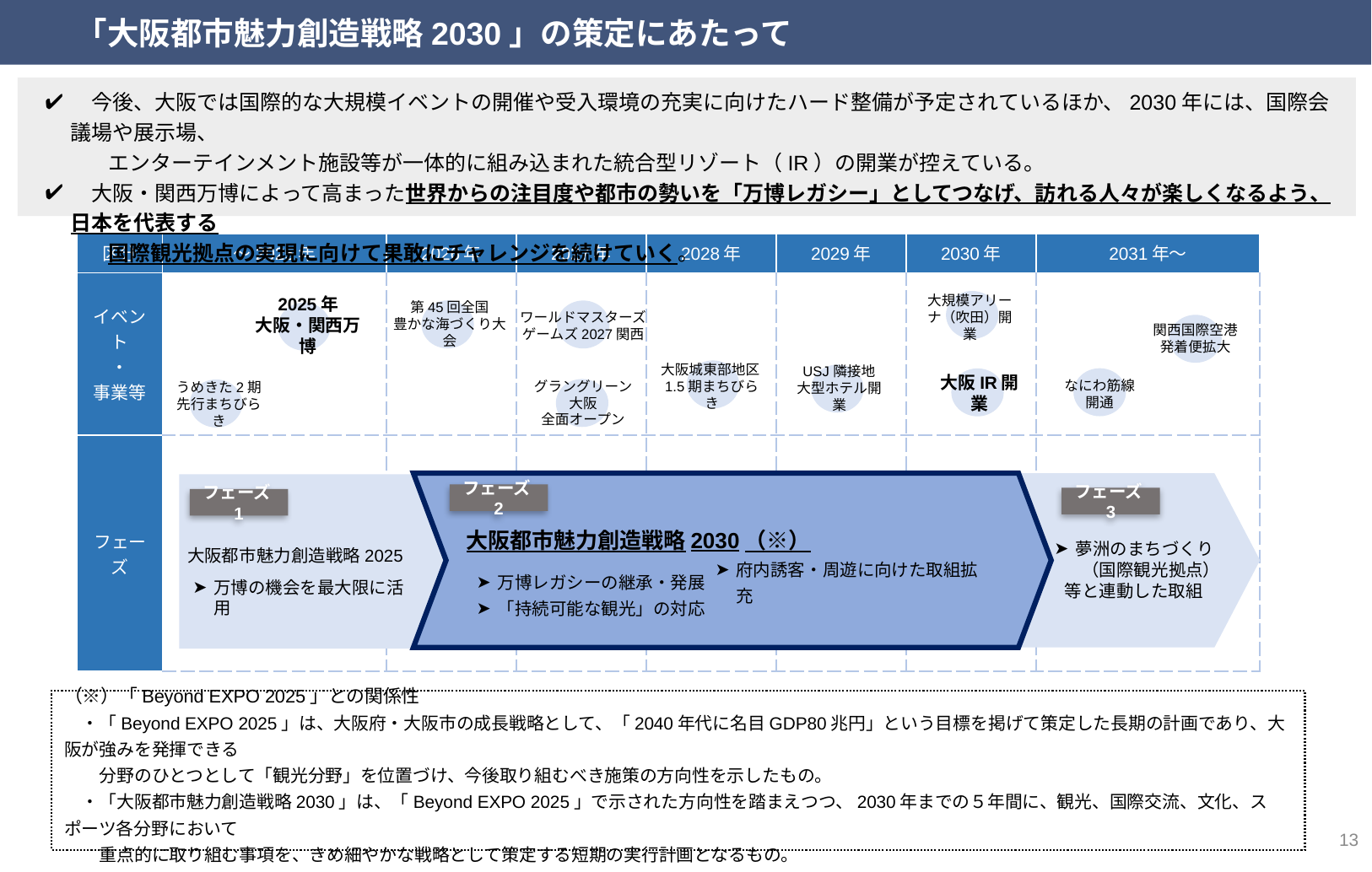

「大阪都市魅力創造戦略2030」の策定にあたって

　今後、大阪では国際的な大規模イベントの開催や受入環境の充実に向けたハード整備が予定されているほか、2030年には、国際会議場や展示場、
　　　エンターテインメント施設等が一体的に組み込まれた統合型リゾート（IR）の開業が控えている。
　大阪・関西万博によって高まった世界からの注目度や都市の勢いを「万博レガシー」としてつなげ、訪れる人々が楽しくなるよう、日本を代表する
　　　国際観光拠点の実現に向けて果敢にチャレンジを続けていく。

| 区分 | ～2025年 | 2026年 | 2027年 | 2028年 | 2029年 | 2030年 | 2031年～ |
| --- | --- | --- | --- | --- | --- | --- | --- |
| イベント ・ 事業等 |  |  |  |  |  |  |  |
| フェーズ |  |  |  |  |  |  |  |

大規模アリーナ（吹田）開業

第45回全国
豊かな海づくり大会

ワールドマスターズ
ゲームズ2027関西

2025年
大阪・関西万博

関西国際空港
発着便拡大
USJ隣接地
大型ホテル開業

大阪城東部地区1.5期まちびらき

なにわ筋線
開通

大阪IR開業

グラングリーン大阪
全面オープン

うめきた2期
先行まちびらき

フェーズ2
フェーズ3
フェーズ1
大阪都市魅力創造戦略2030（※）
大阪都市魅力創造戦略2025
夢洲のまちづくり
　　（国際観光拠点）等と連動した取組
万博レガシーの継承・発展
「持続可能な観光」の対応
府内誘客・周遊に向けた取組拡充

万博の機会を最大限に活用
（※）「Beyond EXPO 2025」との関係性
　・「Beyond EXPO 2025」は、大阪府・大阪市の成長戦略として、「2040年代に名目GDP80兆円」という目標を掲げて策定した長期の計画であり、大阪が強みを発揮できる
　　分野のひとつとして「観光分野」を位置づけ、今後取り組むべき施策の方向性を示したもの。
　・「大阪都市魅力創造戦略2030」は、「Beyond EXPO 2025」で示された方向性を踏まえつつ、2030年までの５年間に、観光、国際交流、文化、スポーツ各分野において
　　重点的に取り組む事項を、きめ細やかな戦略として策定する短期の実行計画となるもの。
13